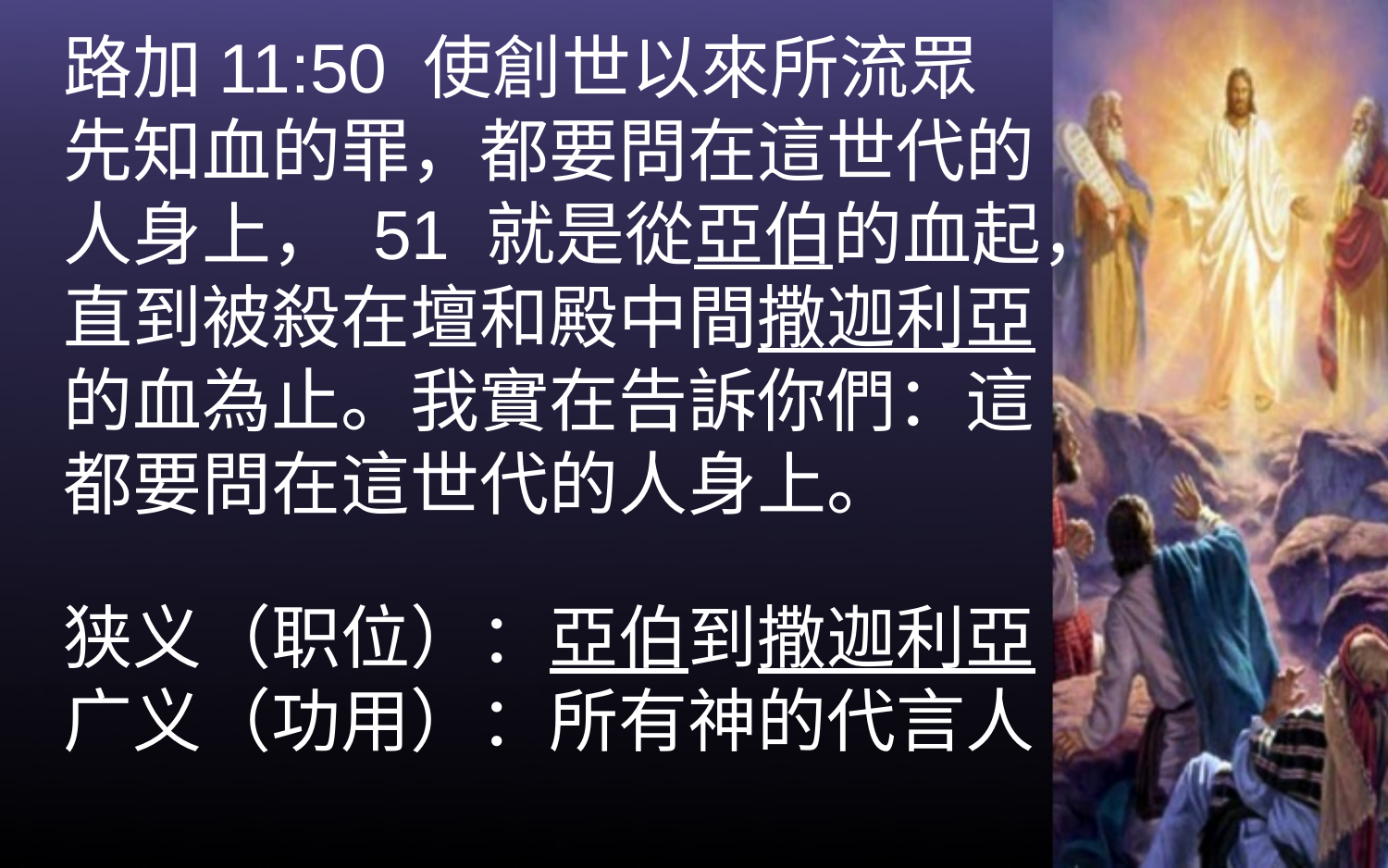

路加11:50 使創世以來所流眾先知血的罪，都要問在這世代的人身上， 51 就是從亞伯的血起，直到被殺在壇和殿中間撒迦利亞的血為止。我實在告訴你們：這都要問在這世代的人身上。
狭义（职位）：亞伯到撒迦利亞
广义（功用）：所有神的代言人